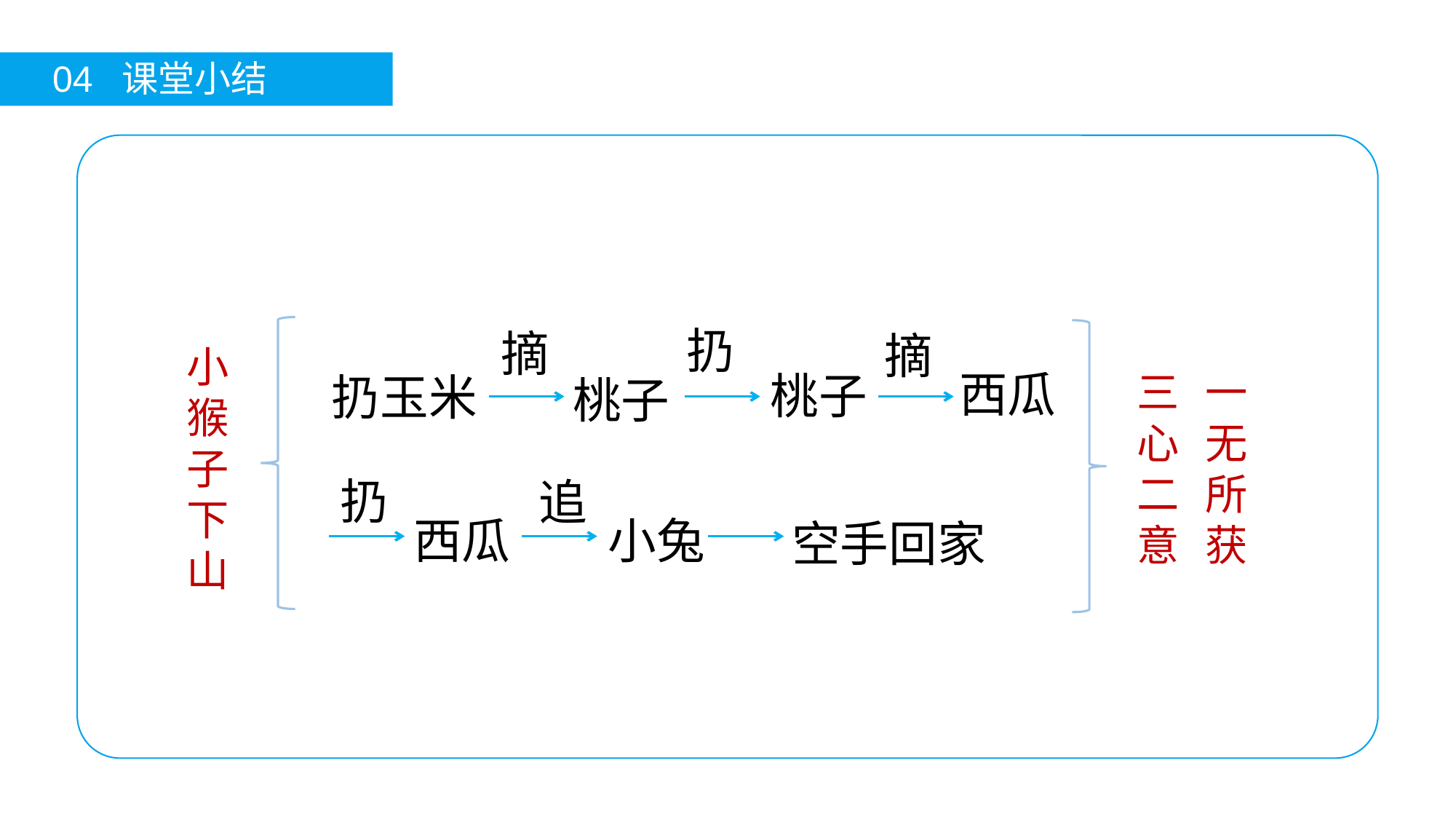

04  课堂小结
扔

摘
摘

小猴子下山
西瓜
桃子
三心二意
一无所获
扔玉米
桃子
扔
追
空手回家
小兔
西瓜